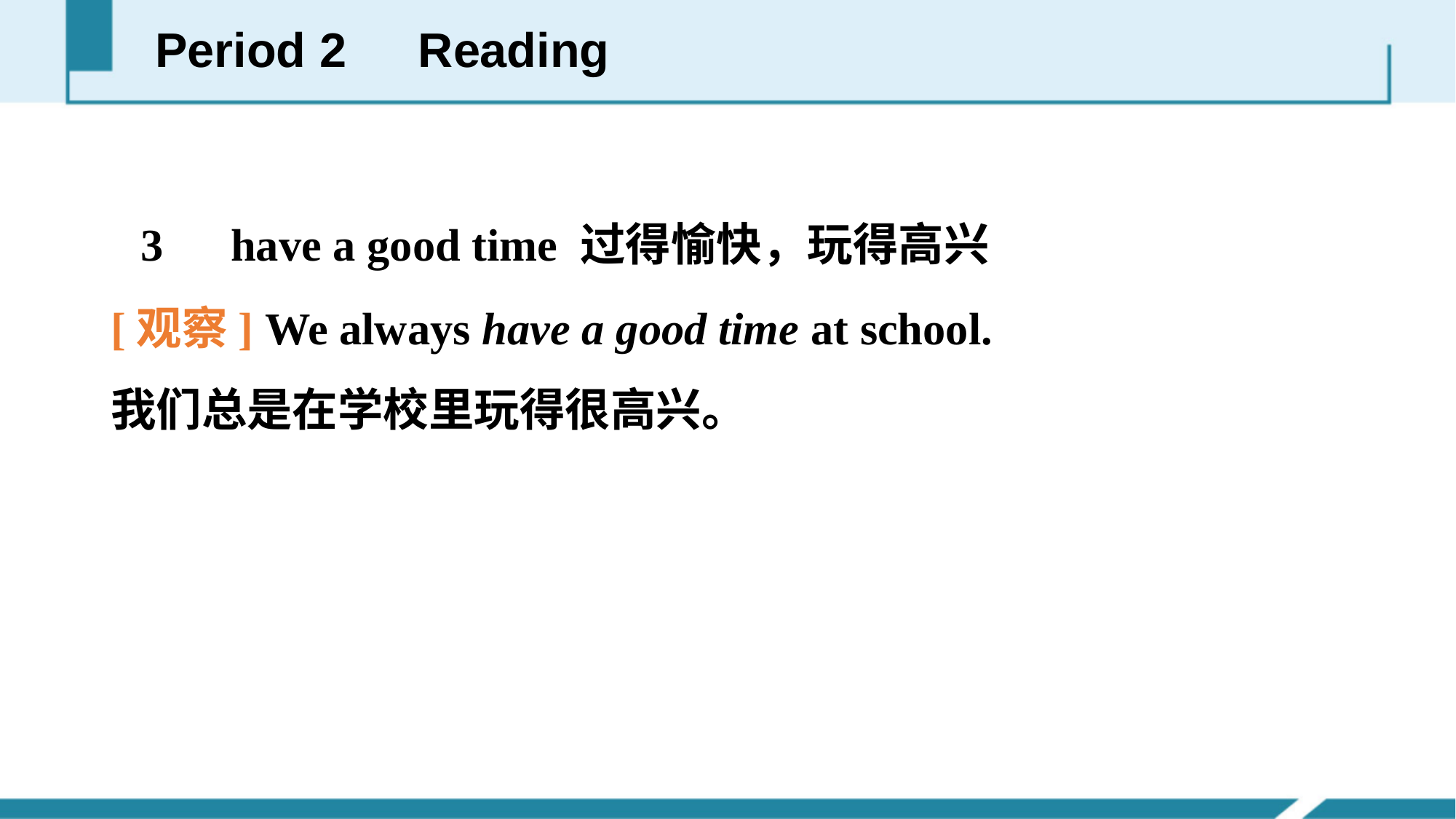

Period 2　Reading
　 3　have a good time 过得愉快，玩得高兴
[观察] We always have a good time at school.
我们总是在学校里玩得很高兴。